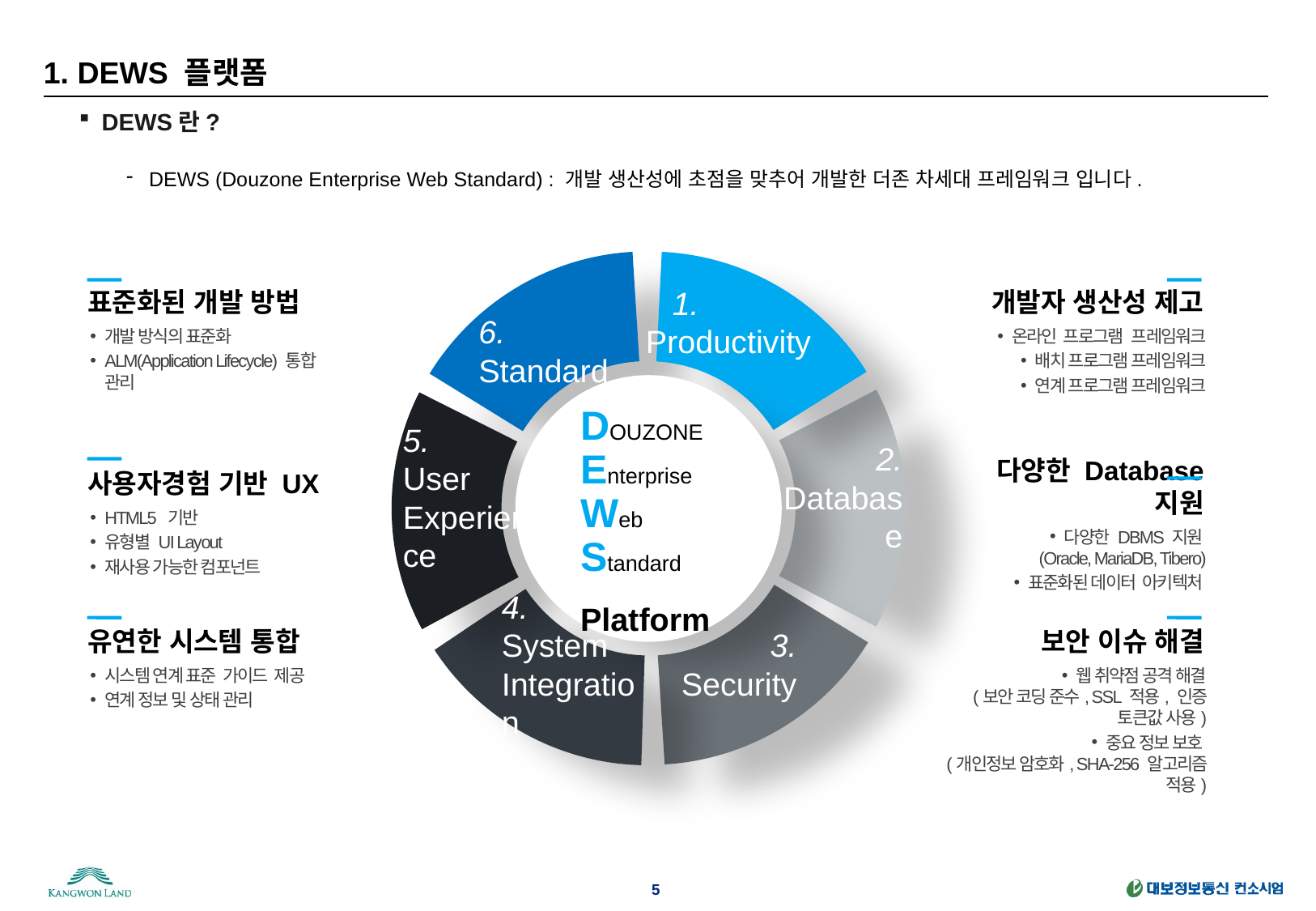

# 1. DEWS 플랫폼
DEWS란?

DEWS (Douzone Enterprise Web Standard) : 개발 생산성에 초점을 맞추어 개발한 더존 차세대 프레임워크 입니다.

   1.
Productivity
6.
Standard
DOUZONE
Enterprise
Web
Standard

Platform
5.
User
Experience
2.
Database
4.
System
Integration
3.
Security
표준화된 개발 방법
개발 방식의 표준화
ALM(Application Lifecycle) 통합 관리
개발자 생산성 제고
온라인  프로그램  프레임워크
배치 프로그램 프레임워크
연계 프로그램 프레임워크

사용자경험 기반 UX
HTML5  기반
유형별 UI Layout
재사용 가능한 컴포넌트

다양한 Database 지원
다양한 DBMS 지원
(Oracle, MariaDB, Tibero)
표준화된 데이터  아키텍처

유연한 시스템 통합
시스템 연계 표준  가이드  제공
연계 정보 및 상태 관리
보안 이슈 해결
웹 취약점 공격 해결
(보안 코딩 준수, SSL 적용, 인증 토큰값 사용)
중요 정보 보호
(개인정보 암호화, SHA-256 알고리즘 적용)
5